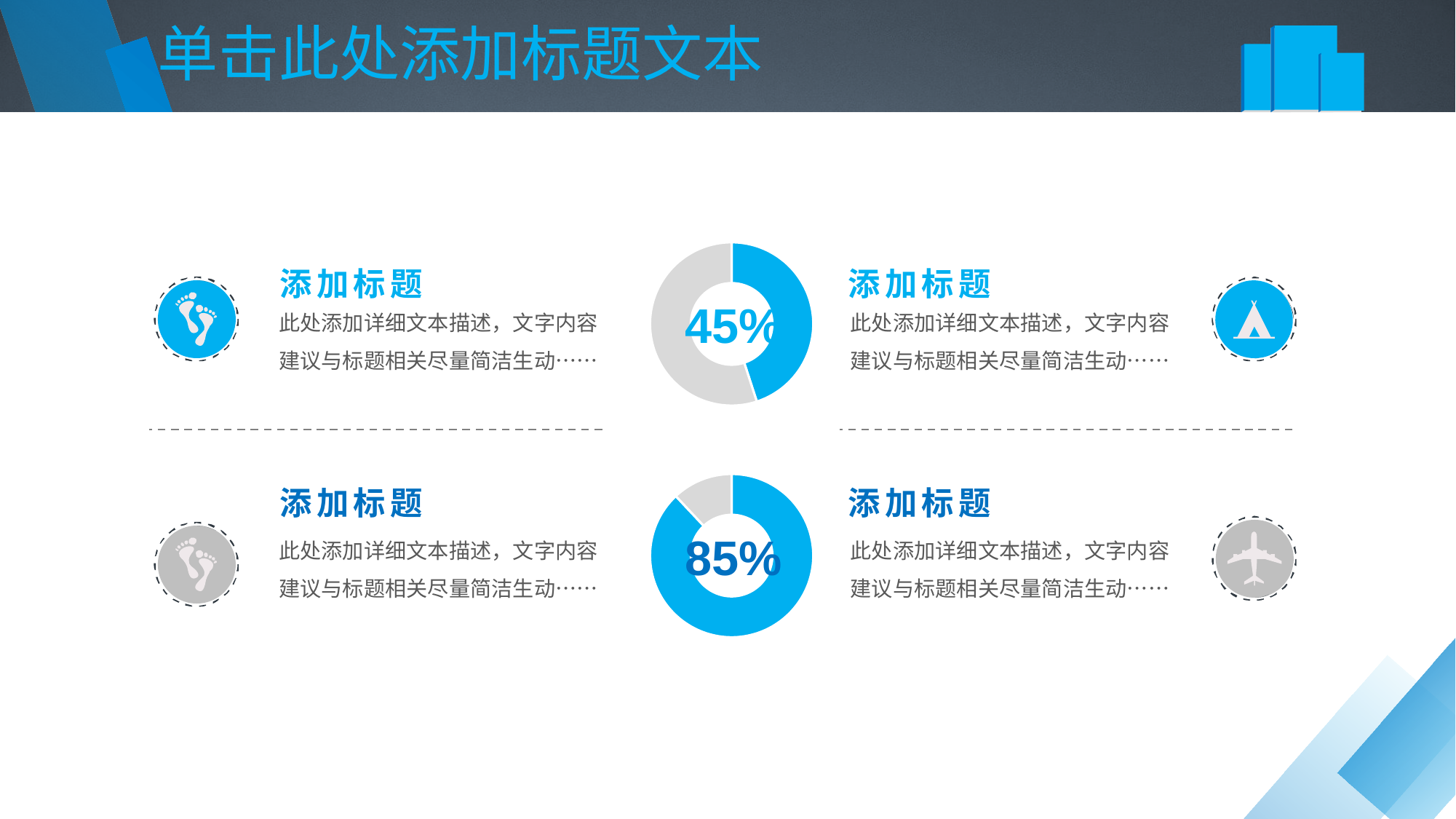

单击此处添加标题文本

### Chart

| Category | 销售额 |
|---|---|
| 第一季度 | 45.0 |
| 第二季度 | 55.0 |
添加标题
添加标题

45%

此处添加详细文本描述，文字内容建议与标题相关尽量简洁生动……
此处添加详细文本描述，文字内容建议与标题相关尽量简洁生动……

### Chart

| Category | 销售额 |
|---|---|
| 第一季度 | 88.0 |
| 第二季度 | 12.0 |
添加标题
添加标题

此处添加详细文本描述，文字内容建议与标题相关尽量简洁生动……
此处添加详细文本描述，文字内容建议与标题相关尽量简洁生动……

85%